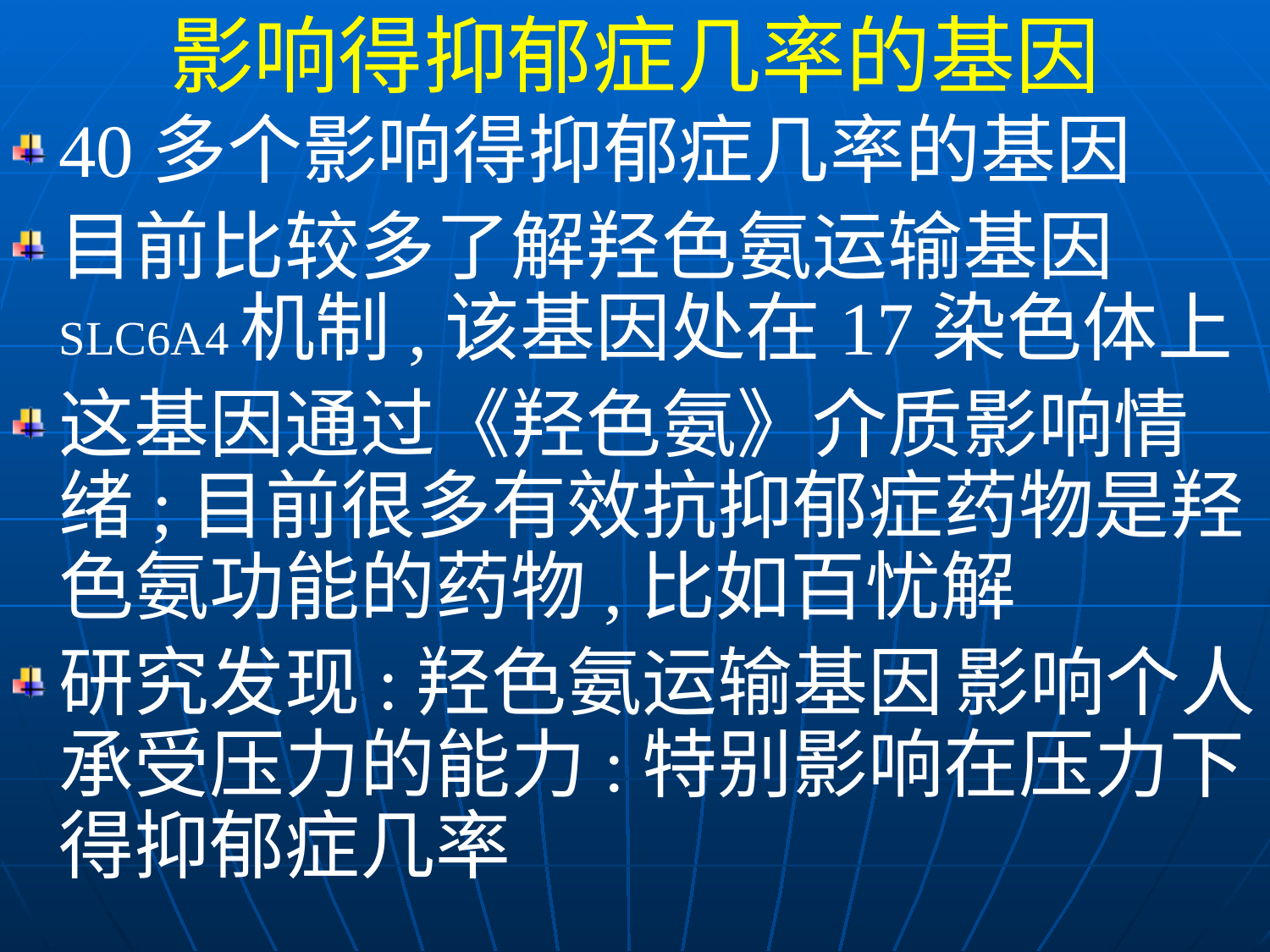

影响得抑郁症几率的基因
40多个影响得抑郁症几率的基因
目前比较多了解羟色氨运输基因SLC6A4机制,该基因处在17染色体上
这基因通过《羟色氨》介质影响情绪;目前很多有效抗抑郁症药物是羟色氨功能的药物,比如百忧解
研究发现:羟色氨运输基因 影响个人承受压力的能力:特别影响在压力下得抑郁症几率